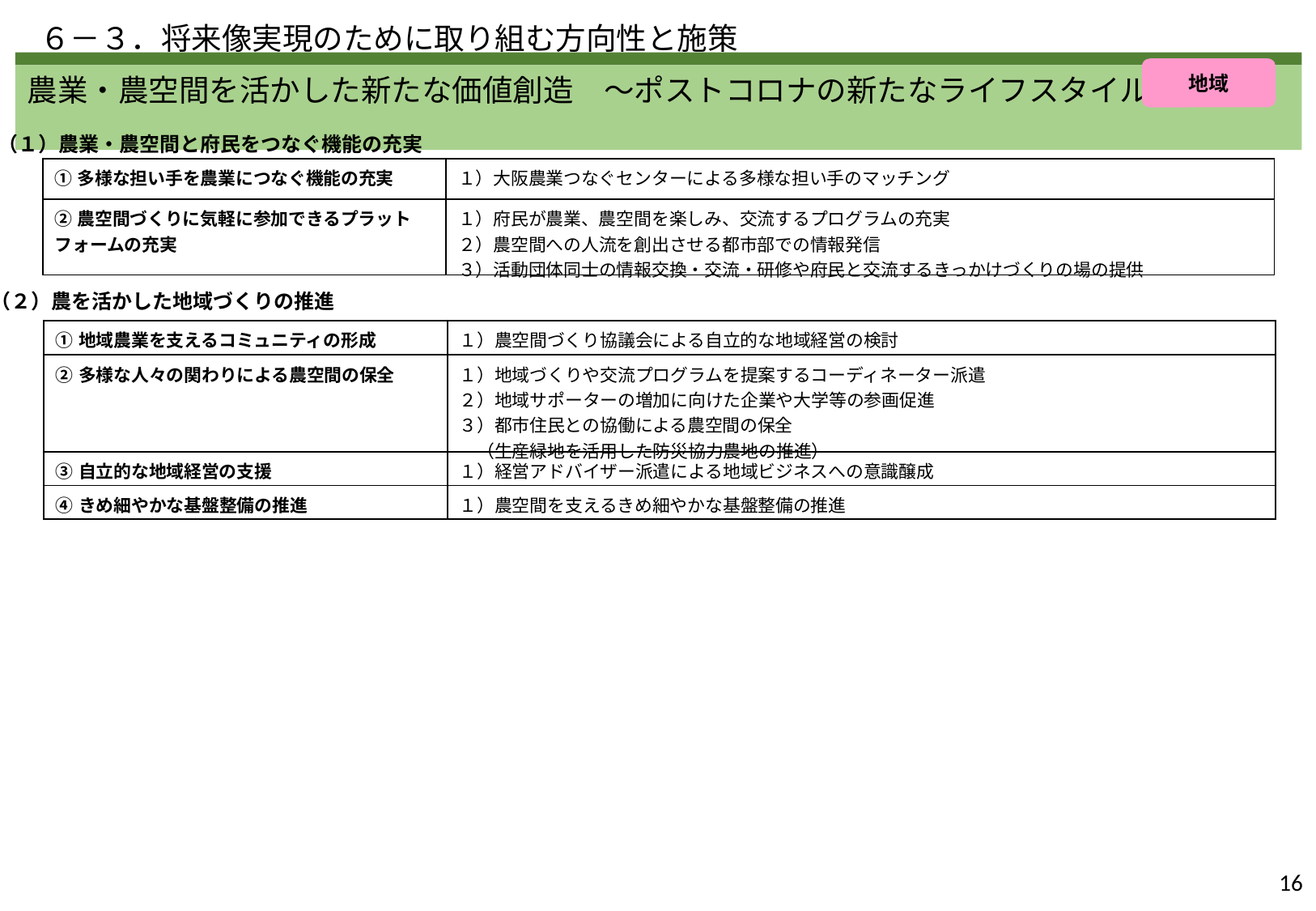

６－３．将来像実現のために取り組む方向性と施策

地域
農業・農空間を活かした新たな価値創造　～ポストコロナの新たなライフスタイルを実現～
（１）農業・農空間と府民をつなぐ機能の充実
| ①多様な担い手を農業につなぐ機能の充実 | １）大阪農業つなぐセンターによる多様な担い手のマッチング |
| --- | --- |
| ②農空間づくりに気軽に参加できるプラットフォームの充実 | １）府民が農業、農空間を楽しみ、交流するプログラムの充実 ２）農空間への人流を創出させる都市部での情報発信 ３）活動団体同士の情報交換・交流・研修や府民と交流するきっかけづくりの場の提供 |
（２）農を活かした地域づくりの推進
| ①地域農業を支えるコミュニティの形成 | １）農空間づくり協議会による自立的な地域経営の検討 |
| --- | --- |
| ②多様な人々の関わりによる農空間の保全 | １）地域づくりや交流プログラムを提案するコーディネーター派遣 ２）地域サポーターの増加に向けた企業や大学等の参画促進 ３）都市住民との協働による農空間の保全 　（生産緑地を活用した防災協力農地の推進） |
| ③自立的な地域経営の支援 | １）経営アドバイザー派遣による地域ビジネスへの意識醸成 |
| ④きめ細やかな基盤整備の推進 | １）農空間を支えるきめ細やかな基盤整備の推進 |
16